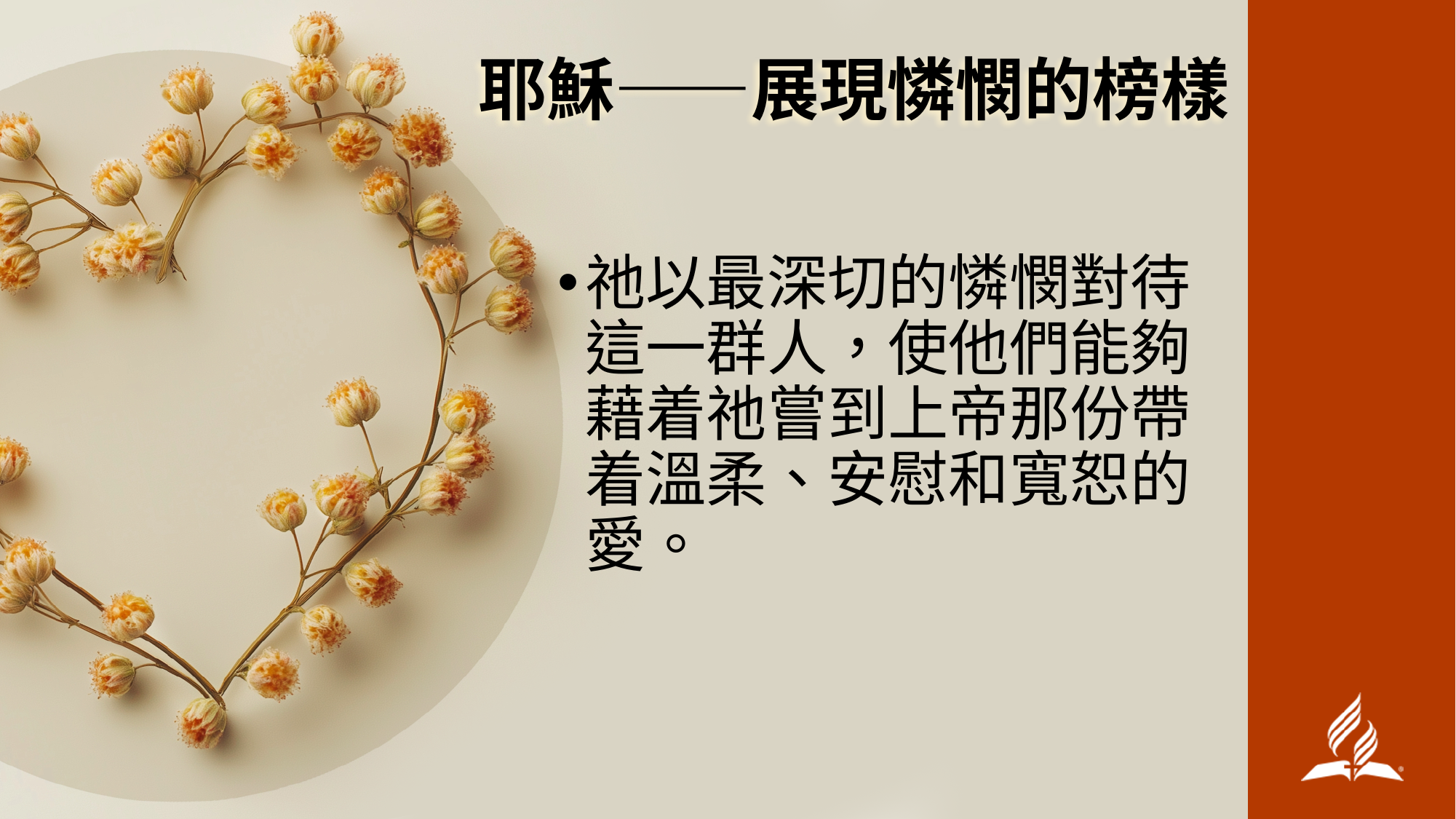

# 耶穌——展現憐憫的榜樣
祂以最深切的憐憫對待這一群人，使他們能夠藉着祂嘗到上帝那份帶着溫柔、安慰和寬恕的愛。